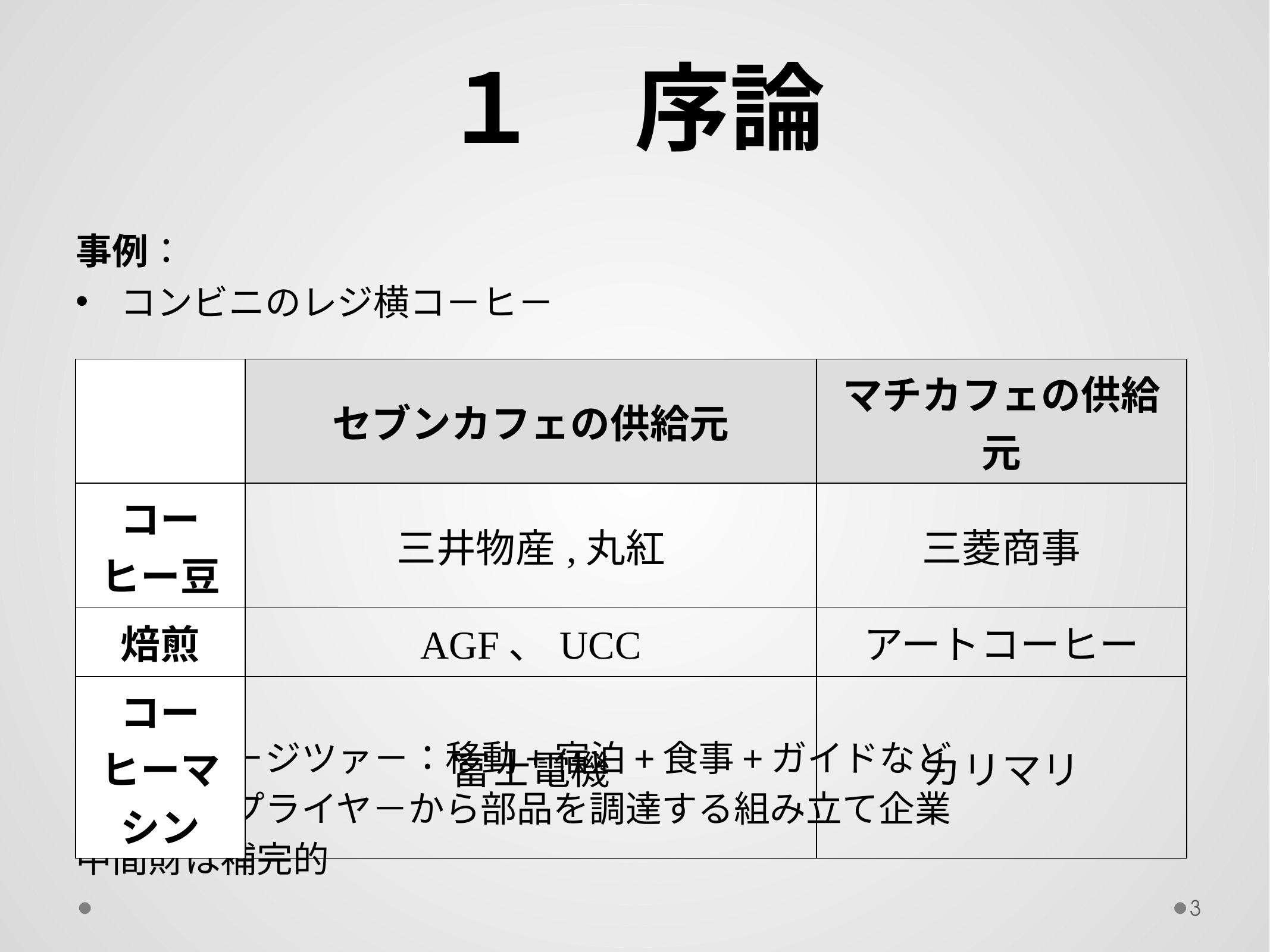

# １　序論
事例：
コンビニのレジ横コ－ヒ－

パッケ－ジツァ－：移動+宿泊+食事+ガイドなど
専属サプライヤ－から部品を調達する組み立て企業
中間財は補完的

|  | セブンカフェの供給元 | マチカフェの供給元 |
| --- | --- | --- |
| コーヒー豆 | 三井物産,丸紅 | 三菱商事 |
| 焙煎 | AGF、UCC | アートコーヒー |
| コーヒーマシン | 富士電機 | カリマリ |
3